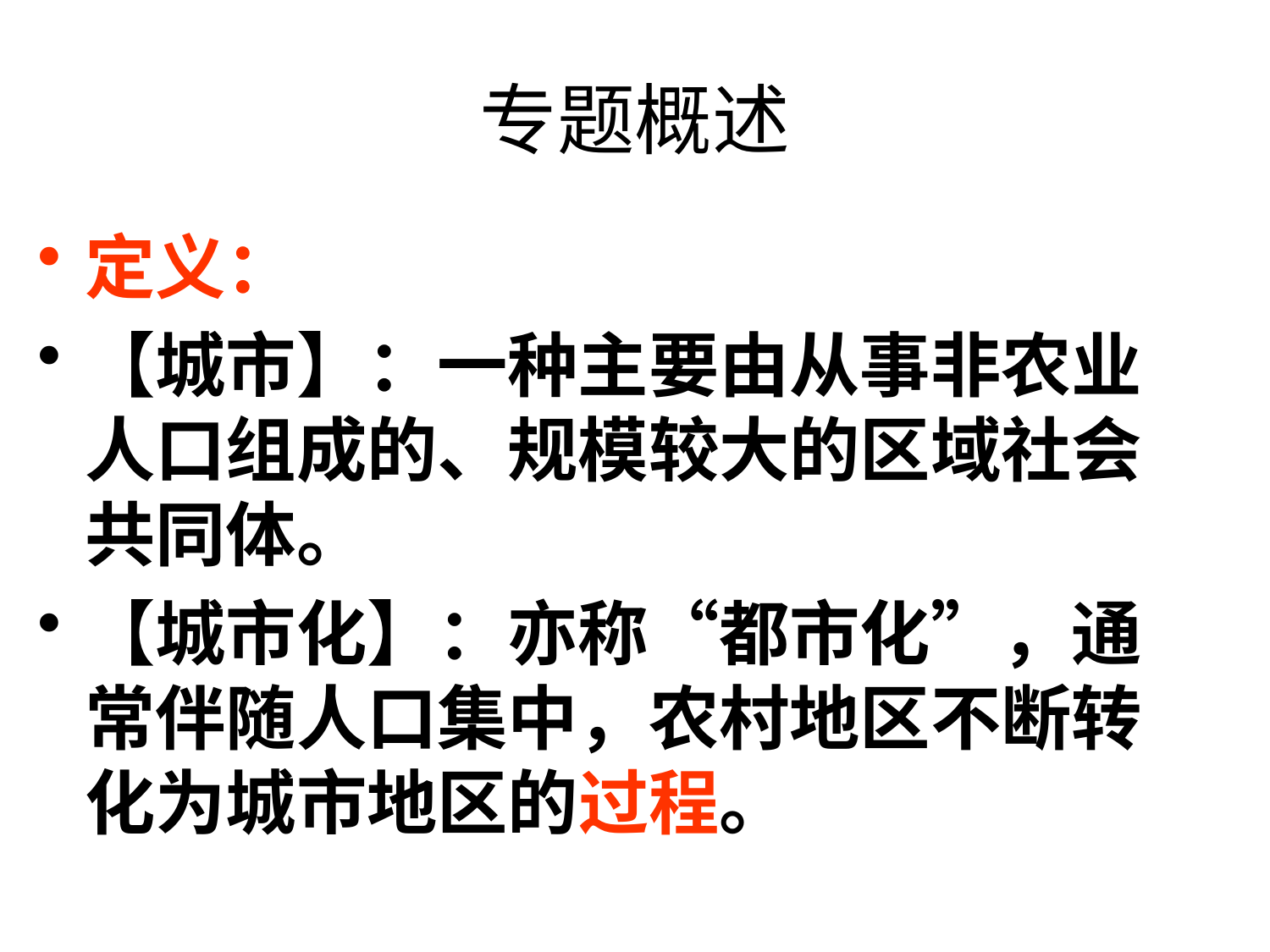

# 专题概述
定义：
【城市】：一种主要由从事非农业人口组成的、规模较大的区域社会共同体。
【城市化】：亦称“都市化”，通常伴随人口集中，农村地区不断转化为城市地区的过程。